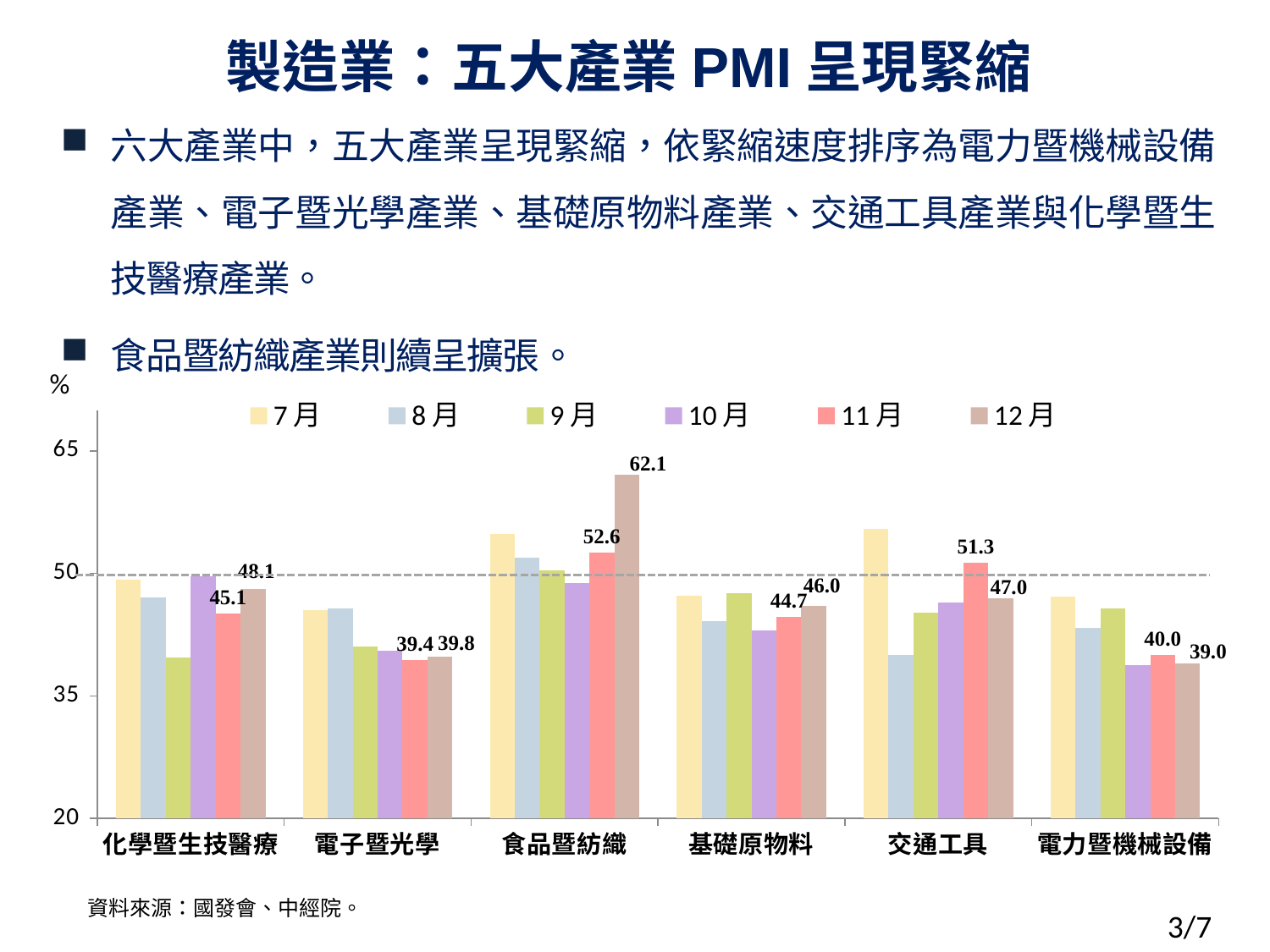

# 製造業：五大產業PMI呈現緊縮
六大產業中，五大產業呈現緊縮，依緊縮速度排序為電力暨機械設備產業、電子暨光學產業、基礎原物料產業、交通工具產業與化學暨生技醫療產業。
食品暨紡織產業則續呈擴張。

%

### Chart

| Category | 7月 | 8月 | 9月 | 10月 | 11月 | 12月 |
|---|---|---|---|---|---|---|
| 化學暨生技醫療 | 49.2 | 47.1 | 39.7 | 49.7 | 45.1 | 48.1 |
| 電子暨光學 | 45.5 | 45.7 | 41.1 | 40.5 | 39.4 | 39.8 |
| 食品暨紡織 | 54.8 | 51.9 | 50.4 | 48.8 | 52.6 | 62.1 |
| 基礎原物料 | 47.3 | 44.2 | 47.6 | 43.0 | 44.7 | 46.0 |
| 交通工具 | 55.5 | 40.0 | 45.2 | 46.4 | 51.3 | 47.0 |
| 電力暨機械設備 | 47.2 | 43.3 | 45.7 | 38.8 | 40.0 | 39.0 |
資料來源：國發會、中經院。